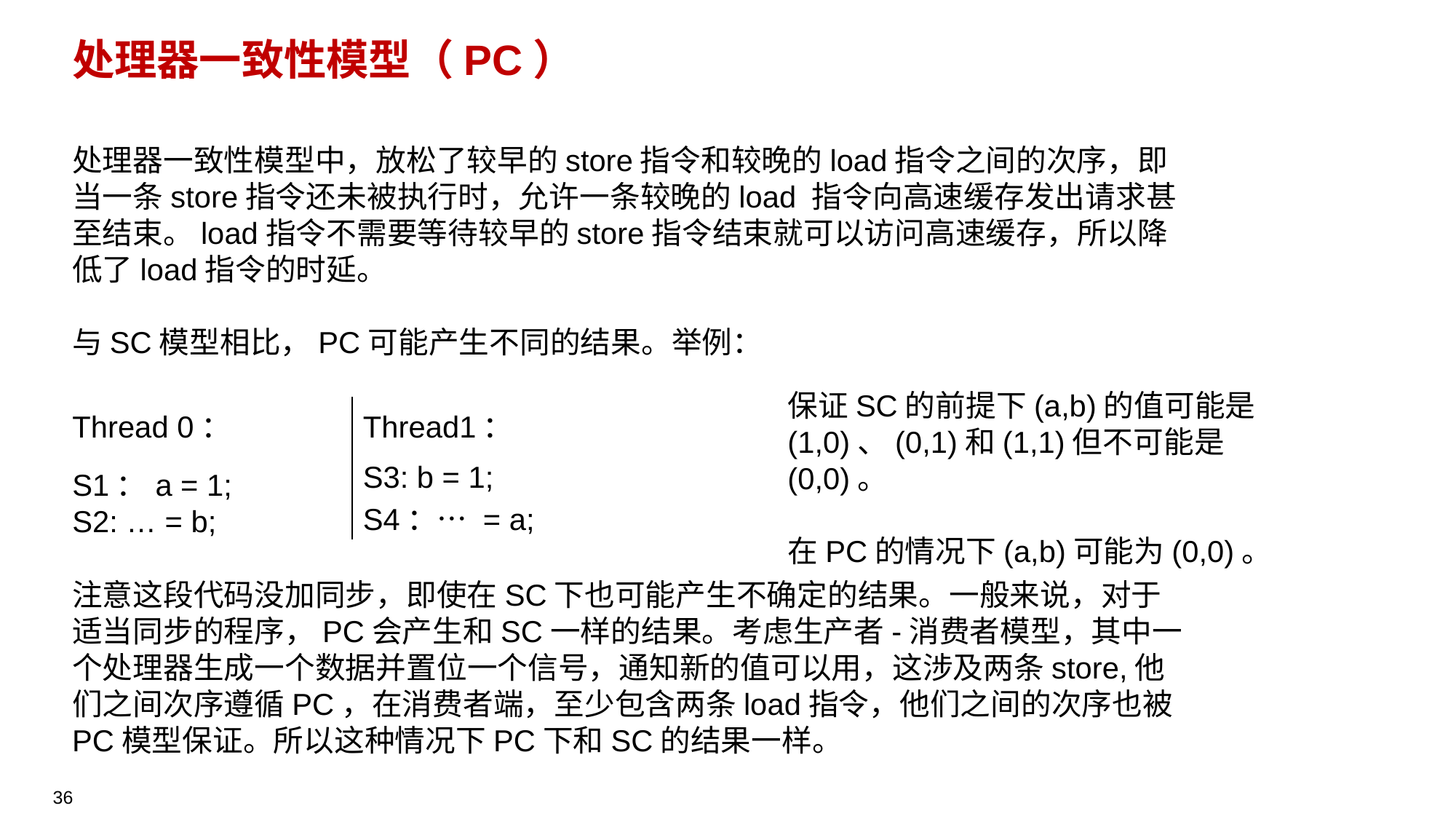

# 处理器一致性模型（PC）
处理器一致性模型中，放松了较早的store指令和较晚的load指令之间的次序，即当一条store指令还未被执行时，允许一条较晚的load 指令向高速缓存发出请求甚至结束。load指令不需要等待较早的store指令结束就可以访问高速缓存，所以降低了load指令的时延。

与SC模型相比，PC可能产生不同的结果。举例：
保证SC的前提下(a,b)的值可能是(1,0)、(0,1)和(1,1)但不可能是(0,0)。

在PC的情况下(a,b)可能为(0,0)。
| Thread 0： | Thread1： |
| --- | --- |
| S1：a = 1; S2: … = b; | S3: b = 1; S4：… = a; |
注意这段代码没加同步，即使在SC下也可能产生不确定的结果。一般来说，对于适当同步的程序，PC会产生和SC一样的结果。考虑生产者-消费者模型，其中一个处理器生成一个数据并置位一个信号，通知新的值可以用，这涉及两条store,他们之间次序遵循PC，在消费者端，至少包含两条load指令，他们之间的次序也被PC模型保证。所以这种情况下PC下和SC的结果一样。